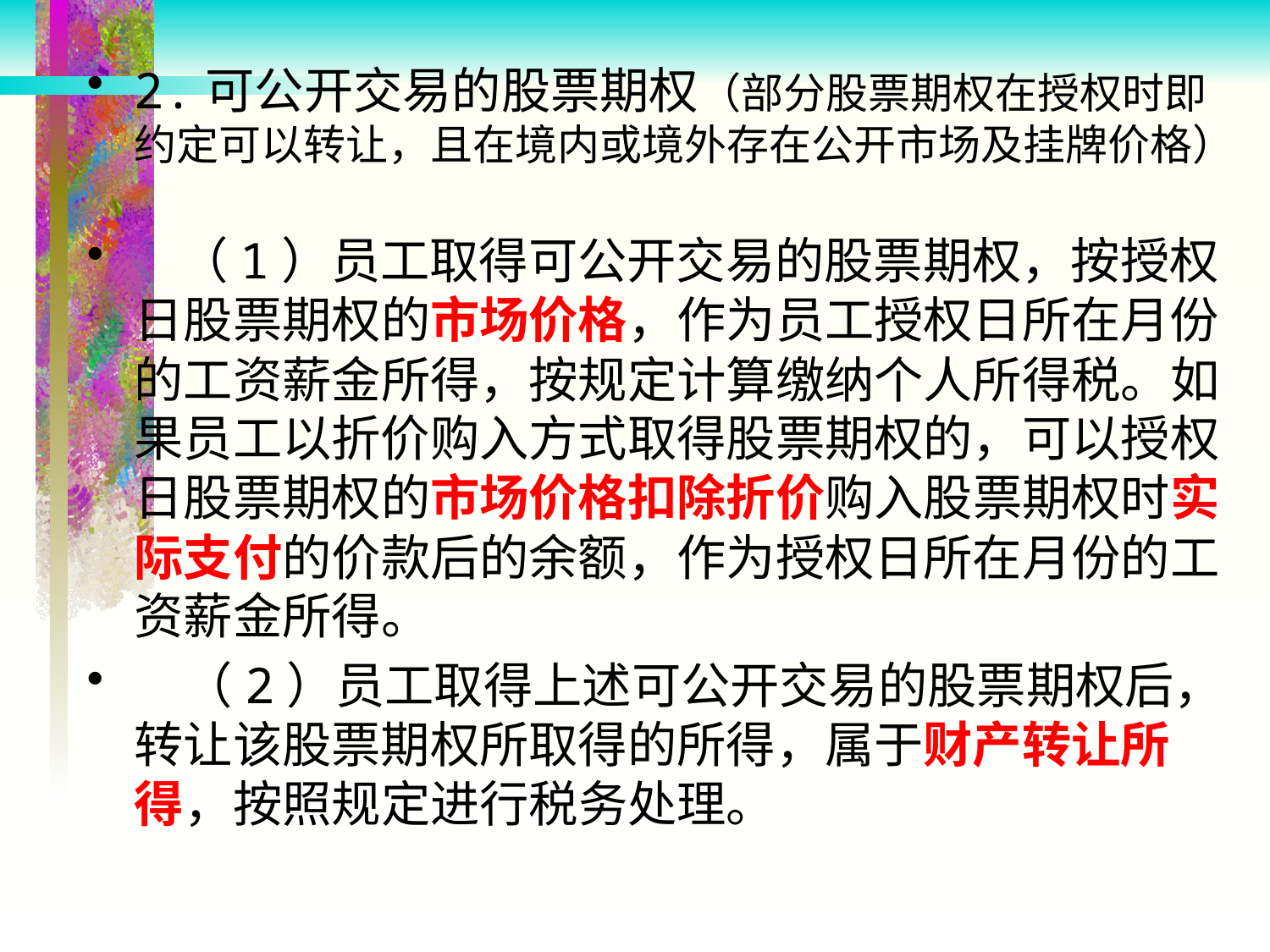

2.可公开交易的股票期权（部分股票期权在授权时即约定可以转让，且在境内或境外存在公开市场及挂牌价格）
   （1）员工取得可公开交易的股票期权，按授权日股票期权的市场价格，作为员工授权日所在月份的工资薪金所得，按规定计算缴纳个人所得税。如果员工以折价购入方式取得股票期权的，可以授权日股票期权的市场价格扣除折价购入股票期权时实际支付的价款后的余额，作为授权日所在月份的工资薪金所得。
　（2）员工取得上述可公开交易的股票期权后，转让该股票期权所取得的所得，属于财产转让所得，按照规定进行税务处理。